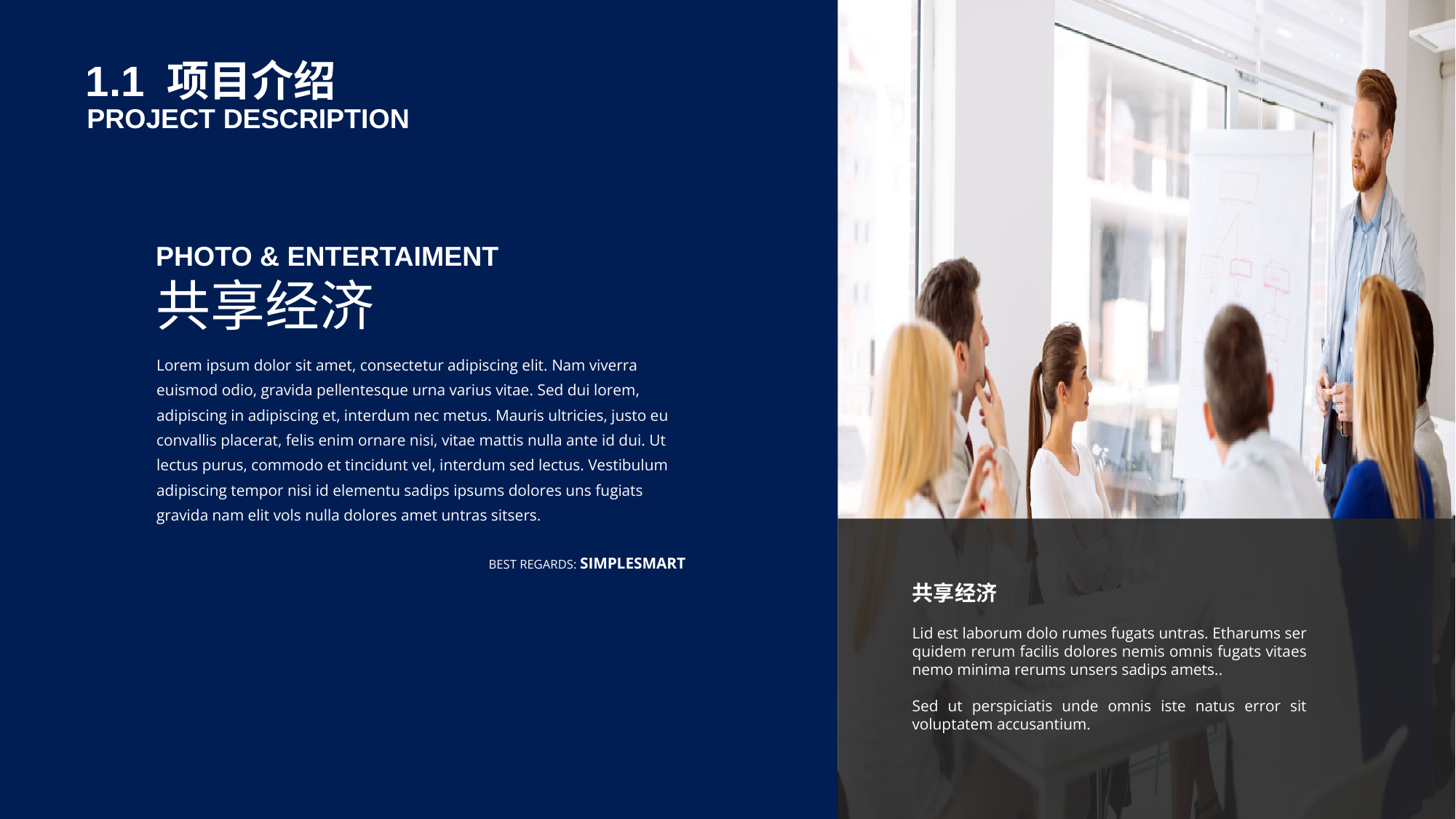

1.1 项目介绍
PROJECT DESCRIPTION
PHOTO & ENTERTAIMENT
共享经济
Lorem ipsum dolor sit amet, consectetur adipiscing elit. Nam viverra euismod odio, gravida pellentesque urna varius vitae. Sed dui lorem, adipiscing in adipiscing et, interdum nec metus. Mauris ultricies, justo eu convallis placerat, felis enim ornare nisi, vitae mattis nulla ante id dui. Ut lectus purus, commodo et tincidunt vel, interdum sed lectus. Vestibulum adipiscing tempor nisi id elementu sadips ipsums dolores uns fugiats gravida nam elit vols nulla dolores amet untras sitsers.
BEST REGARDS: SIMPLESMART

共享经济

Lid est laborum dolo rumes fugats untras. Etharums ser quidem rerum facilis dolores nemis omnis fugats vitaes nemo minima rerums unsers sadips amets..

Sed ut perspiciatis unde omnis iste natus error sit voluptatem accusantium.